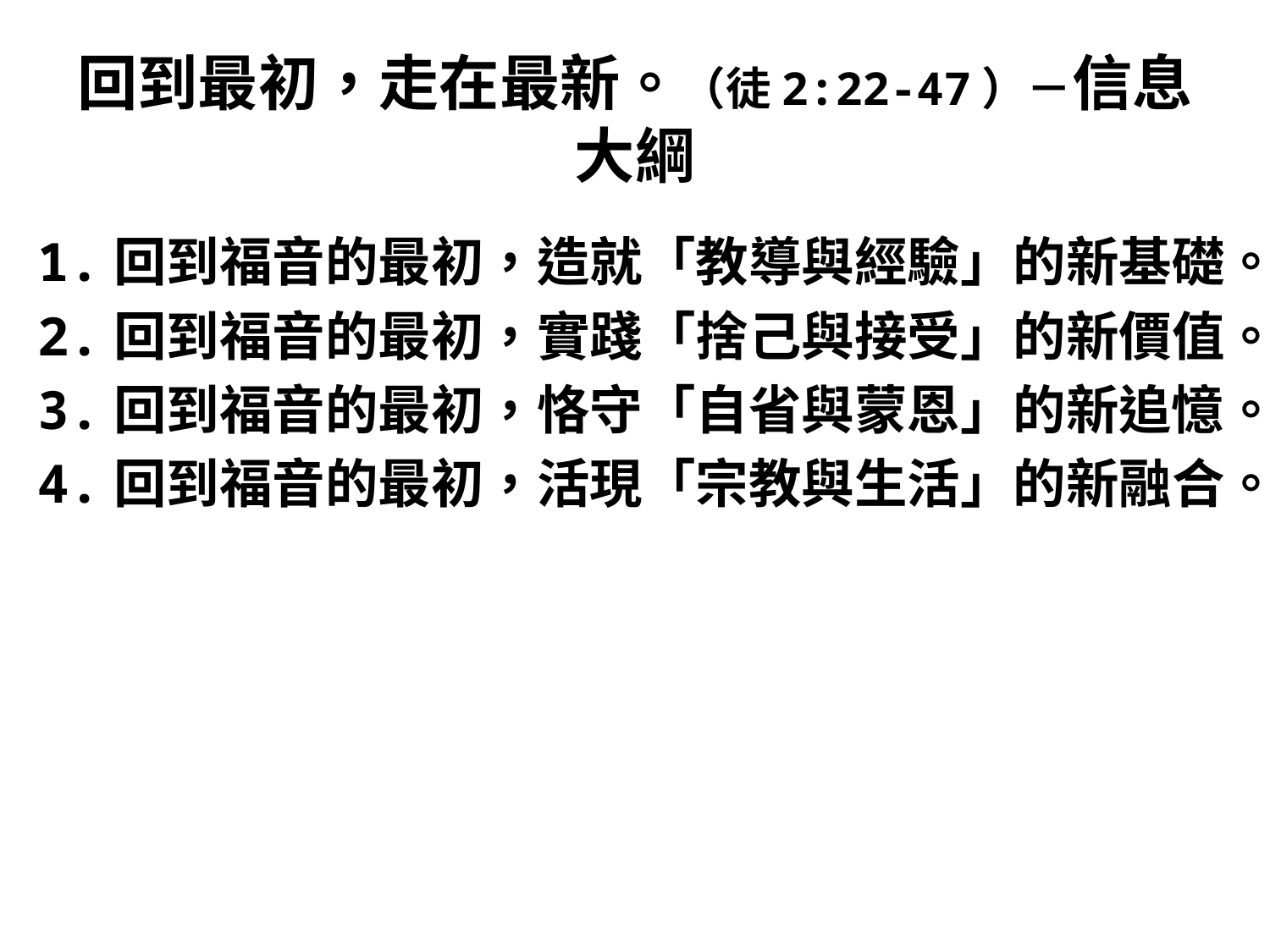

# 回到最初，走在最新。（徒2:22-47）－信息大綱
1.回到福音的最初，造就「教導與經驗」的新基礎。
2.回到福音的最初，實踐「捨己與接受」的新價值。
3.回到福音的最初，恪守「自省與蒙恩」的新追憶。
4.回到福音的最初，活現「宗教與生活」的新融合。